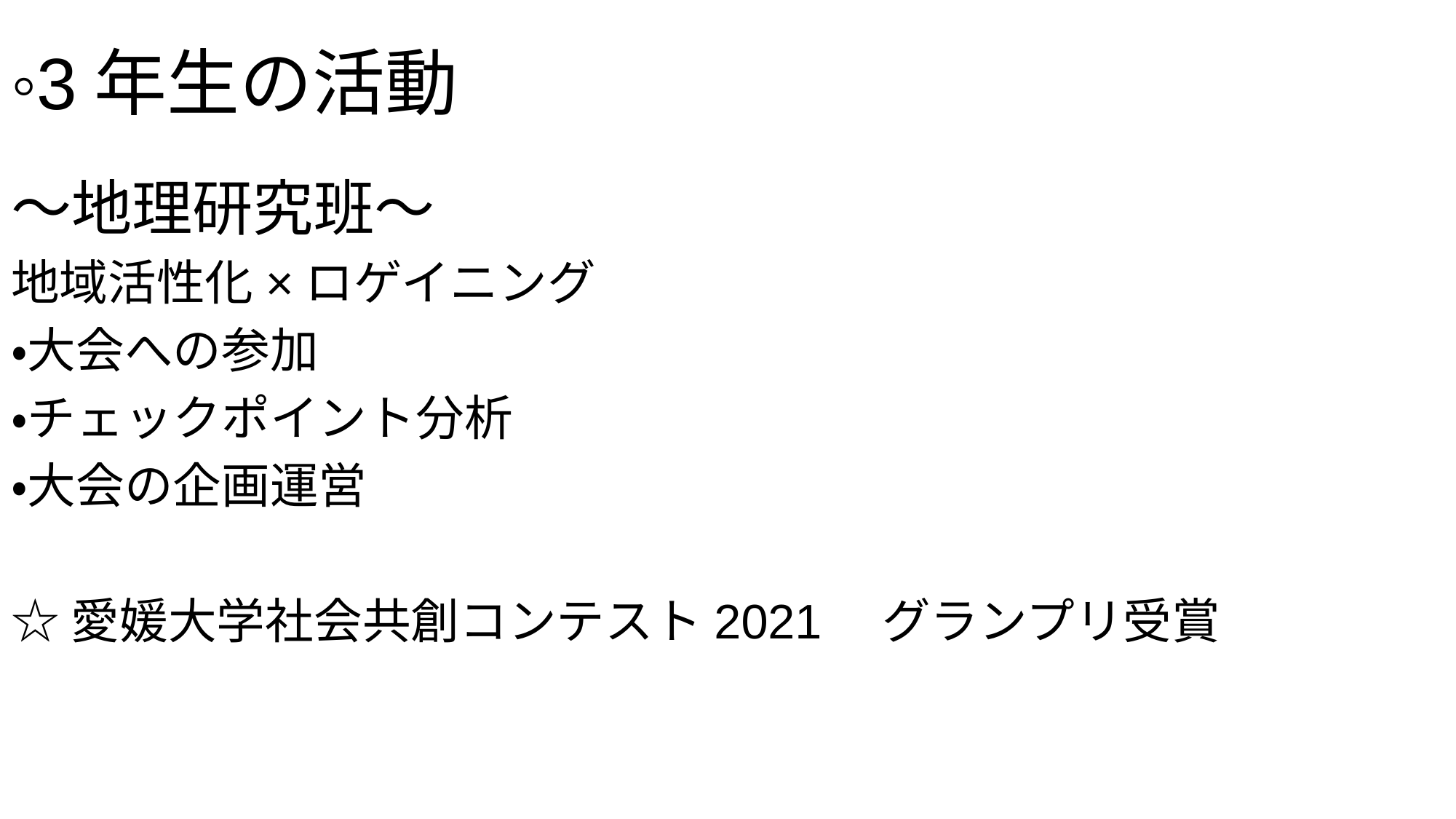

# ◦3年生の活動
～地理研究班～
地域活性化×ロゲイニング
・大会への参加
・チェックポイント分析
・大会の企画運営

☆愛媛大学社会共創コンテスト2021　グランプリ受賞